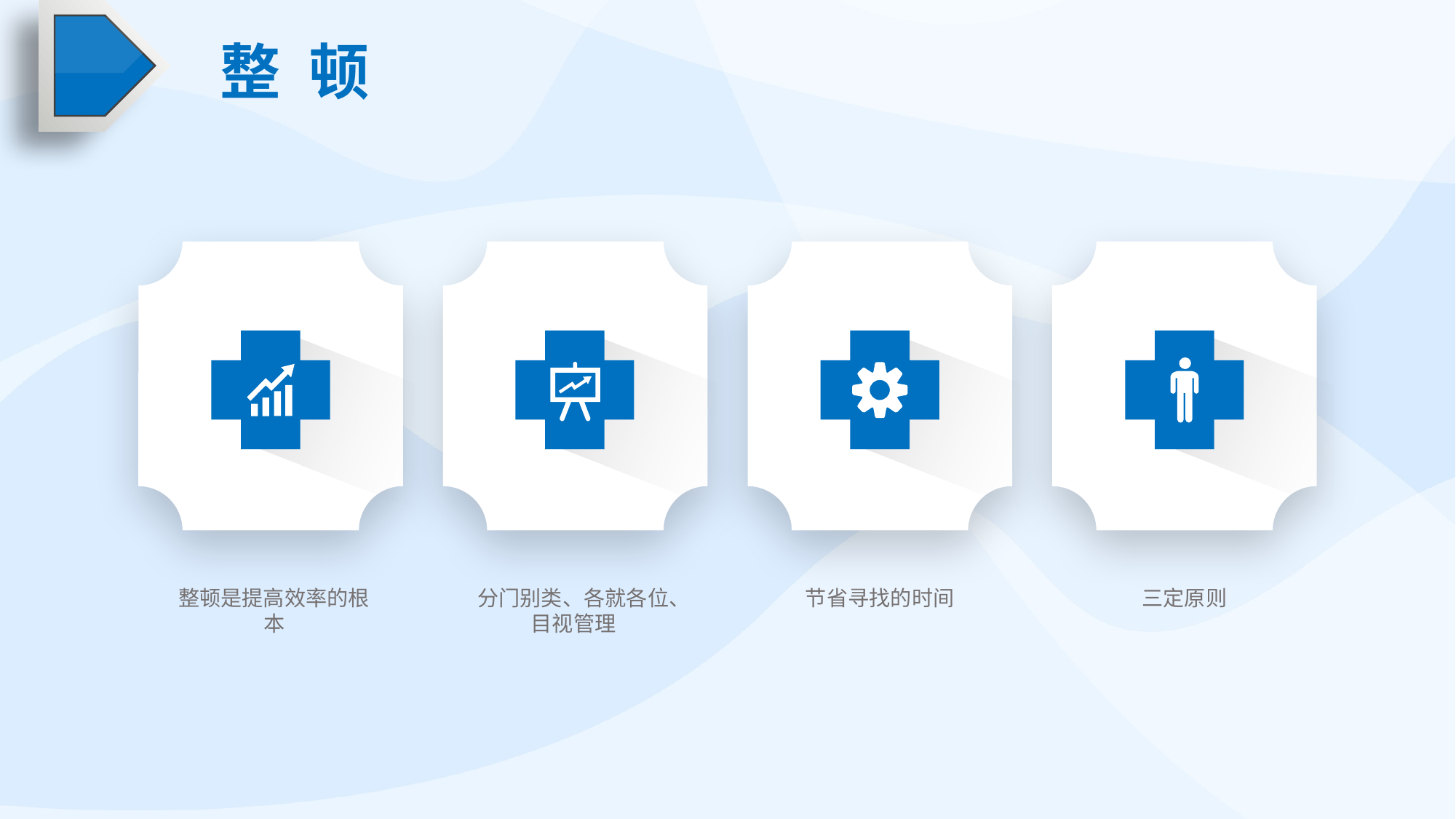

整  顿

整顿是提高效率的根本
分门别类、各就各位、目视管理
节省寻找的时间
三定原则